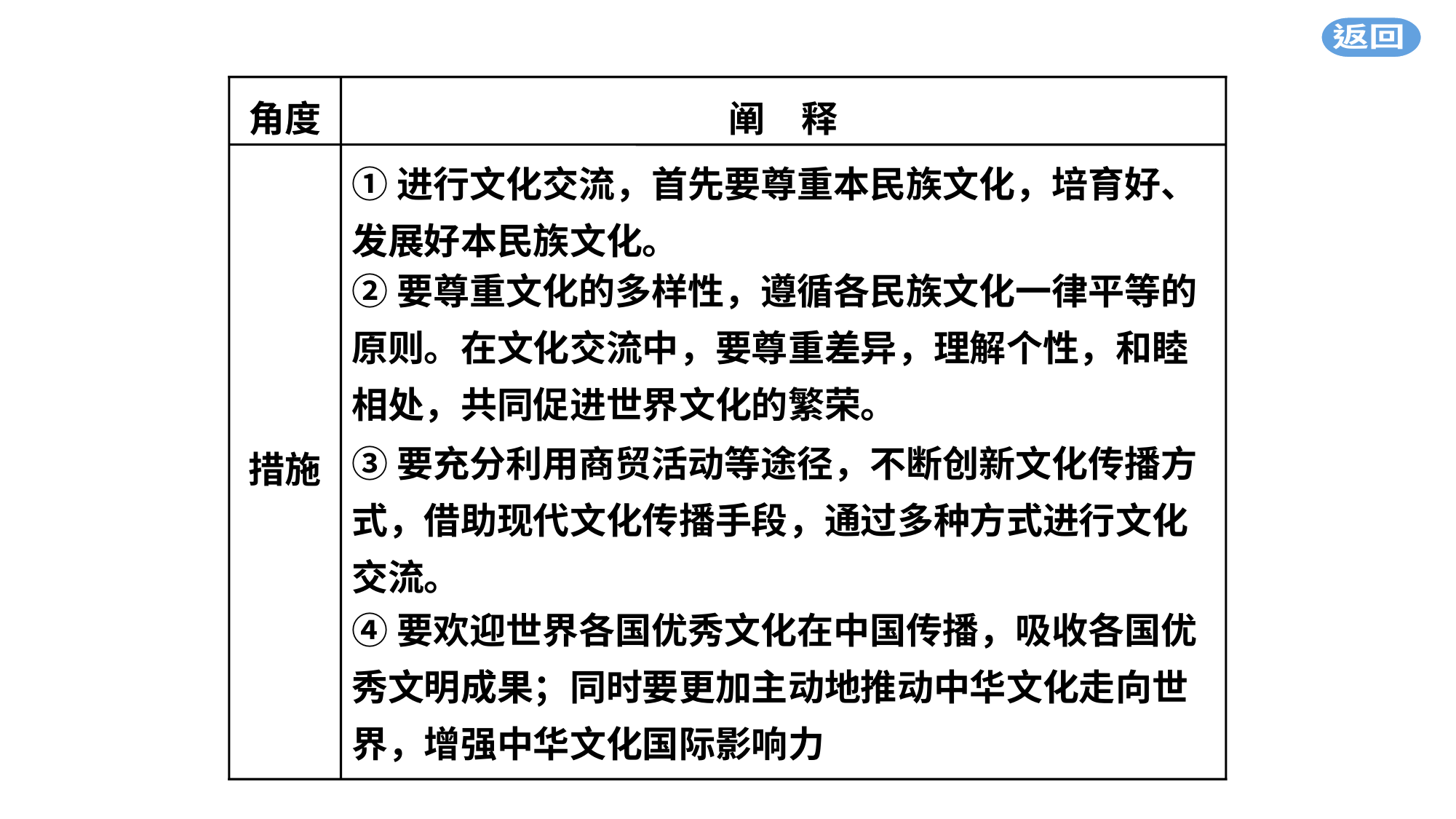

角度

阐　释

措施
①进行文化交流，首先要尊重本民族文化，培育好、发展好本民族文化。
②要尊重文化的多样性，遵循各民族文化一律平等的原则。在文化交流中，要尊重差异，理解个性，和睦相处，共同促进世界文化的繁荣。
③要充分利用商贸活动等途径，不断创新文化传播方式，借助现代文化传播手段，通过多种方式进行文化交流。
④要欢迎世界各国优秀文化在中国传播，吸收各国优秀文明成果；同时要更加主动地推动中华文化走向世界，增强中华文化国际影响力